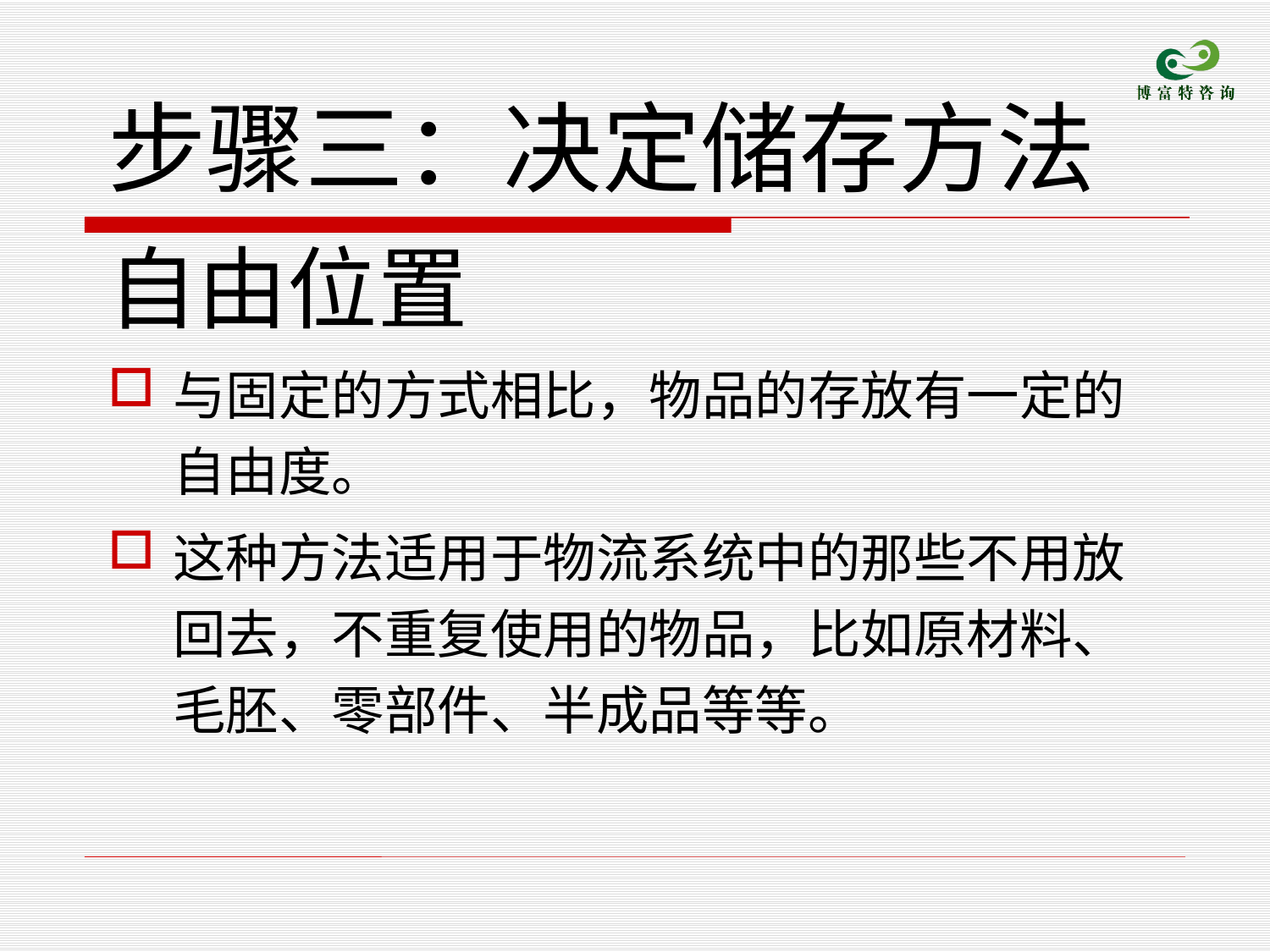

# 步骤三：决定储存方法
自由位置
与固定的方式相比，物品的存放有一定的自由度。
这种方法适用于物流系统中的那些不用放回去，不重复使用的物品，比如原材料、毛胚、零部件、半成品等等。
154